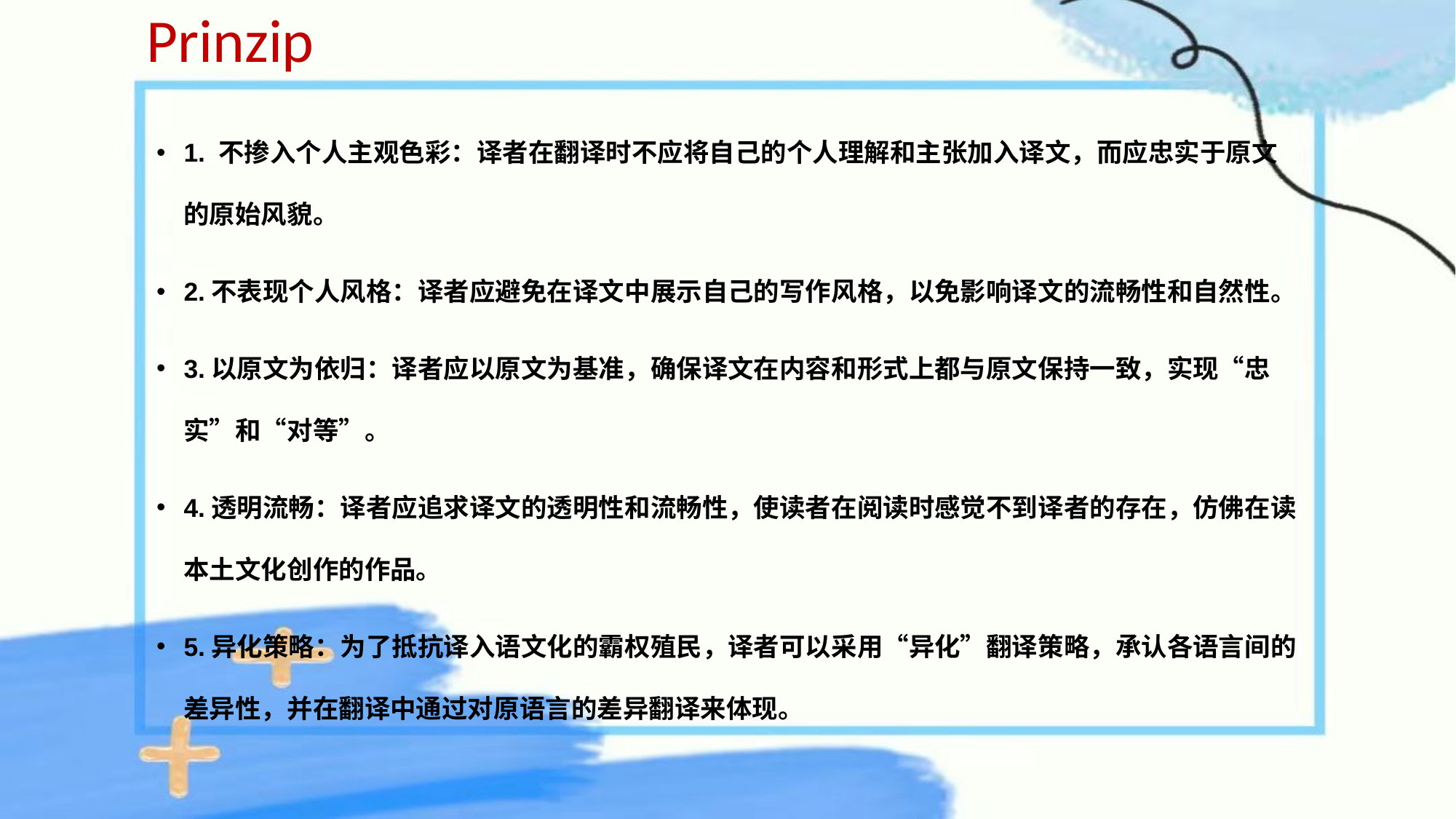

# Prinzip
1. 不掺入个人主观色彩：译者在翻译时不应将自己的个人理解和主张加入译文，而应忠实于原文的原始风貌。
2.不表现个人风格：译者应避免在译文中展示自己的写作风格，以免影响译文的流畅性和自然性。
3.以原文为依归：译者应以原文为基准，确保译文在内容和形式上都与原文保持一致，实现“忠实”和“对等”。
4.透明流畅：译者应追求译文的透明性和流畅性，使读者在阅读时感觉不到译者的存在，仿佛在读本土文化创作的作品。
5.异化策略：为了抵抗译入语文化的霸权殖民，译者可以采用“异化”翻译策略，承认各语言间的差异性，并在翻译中通过对原语言的差异翻译来体现。